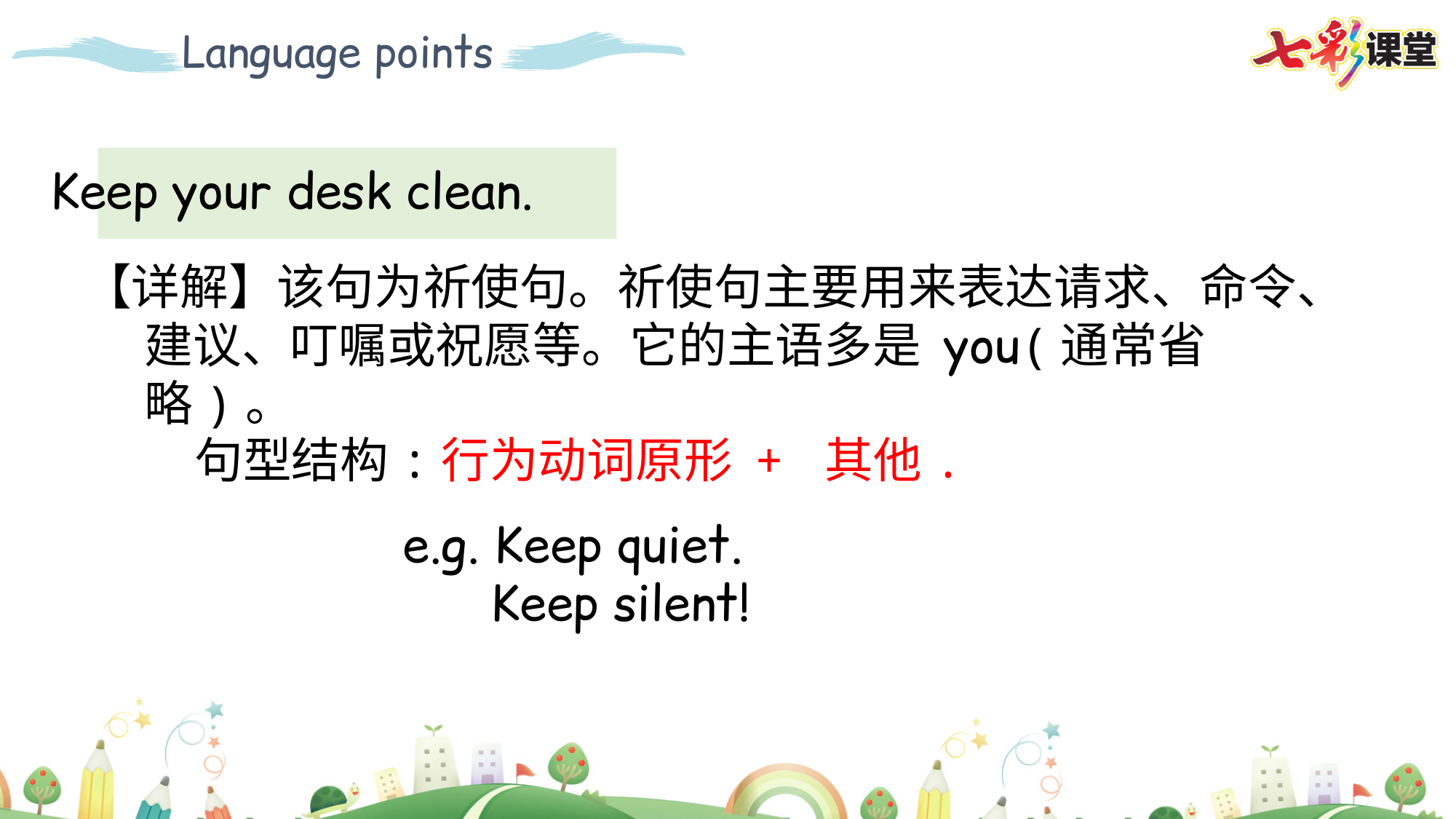

Language points

Keep your desk clean.
【详解】该句为祈使句。祈使句主要用来表达请求、命令、建议、叮嘱或祝愿等。它的主语多是 you(通常省略)。

句型结构:行为动词原形 + 其他.
e.g. Keep quiet.
      Keep silent!